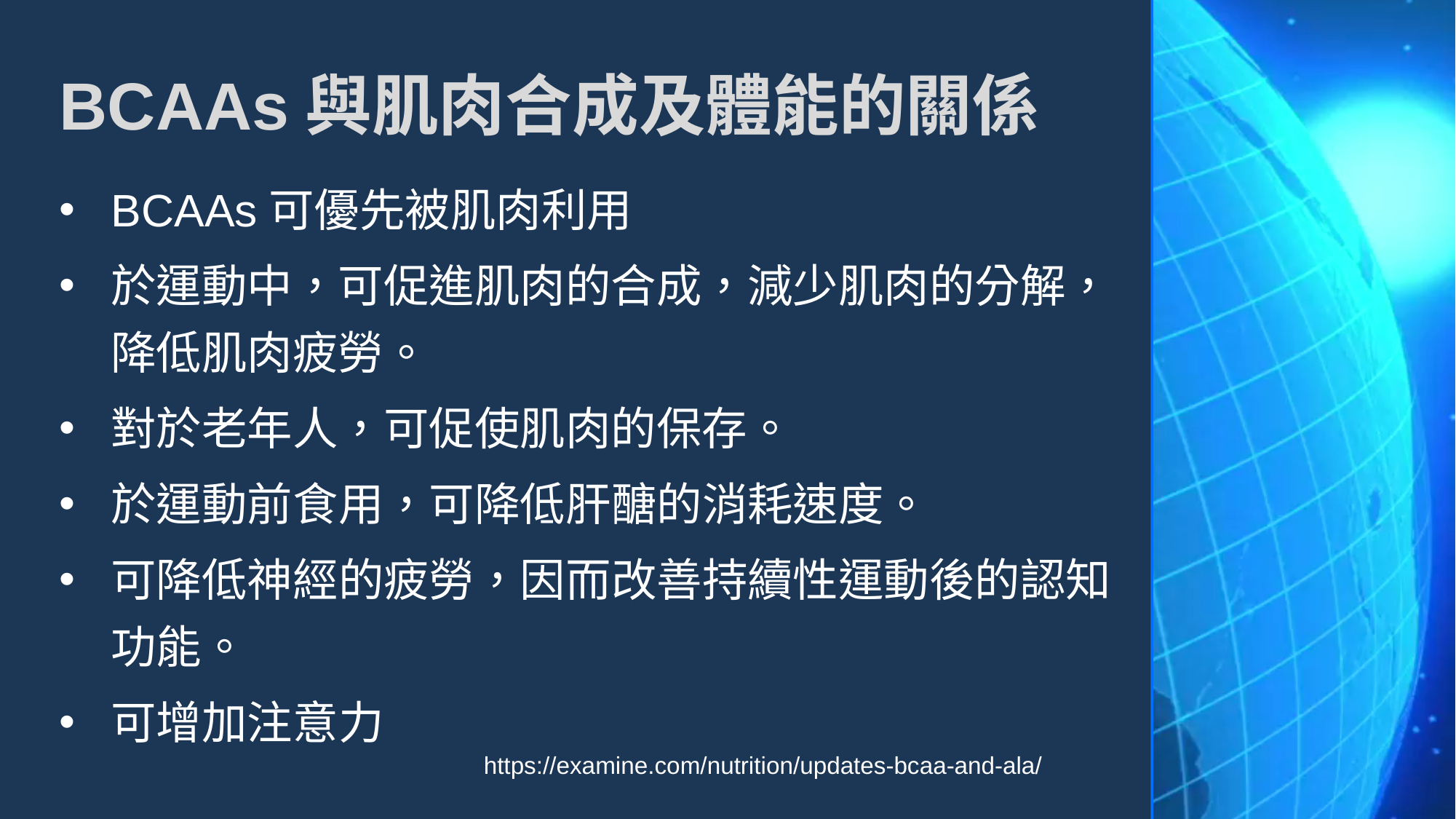

# BCAAs與肌肉合成及體能的關係
BCAAs可優先被肌肉利用
於運動中，可促進肌肉的合成，減少肌肉的分解，降低肌肉疲勞。
對於老年人，可促使肌肉的保存。
於運動前食用，可降低肝醣的消耗速度。
可降低神經的疲勞，因而改善持續性運動後的認知功能。
可增加注意力
https://examine.com/nutrition/updates-bcaa-and-ala/